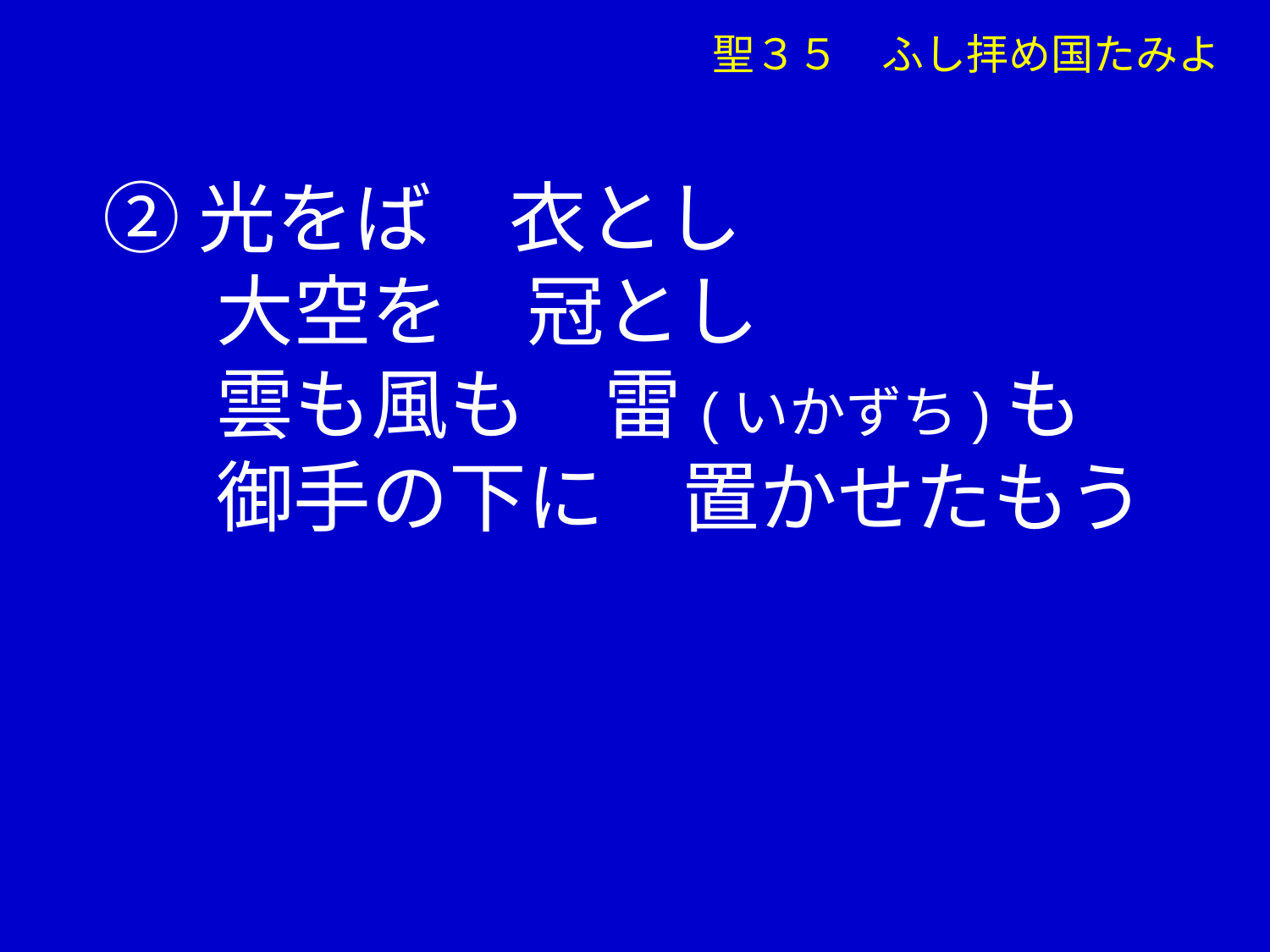

②光をば　衣とし
 　大空を　冠とし
 　雲も風も　雷(いかずち)も
 　御手の下に　置かせたもう

聖３５　ふし拝め国たみよ